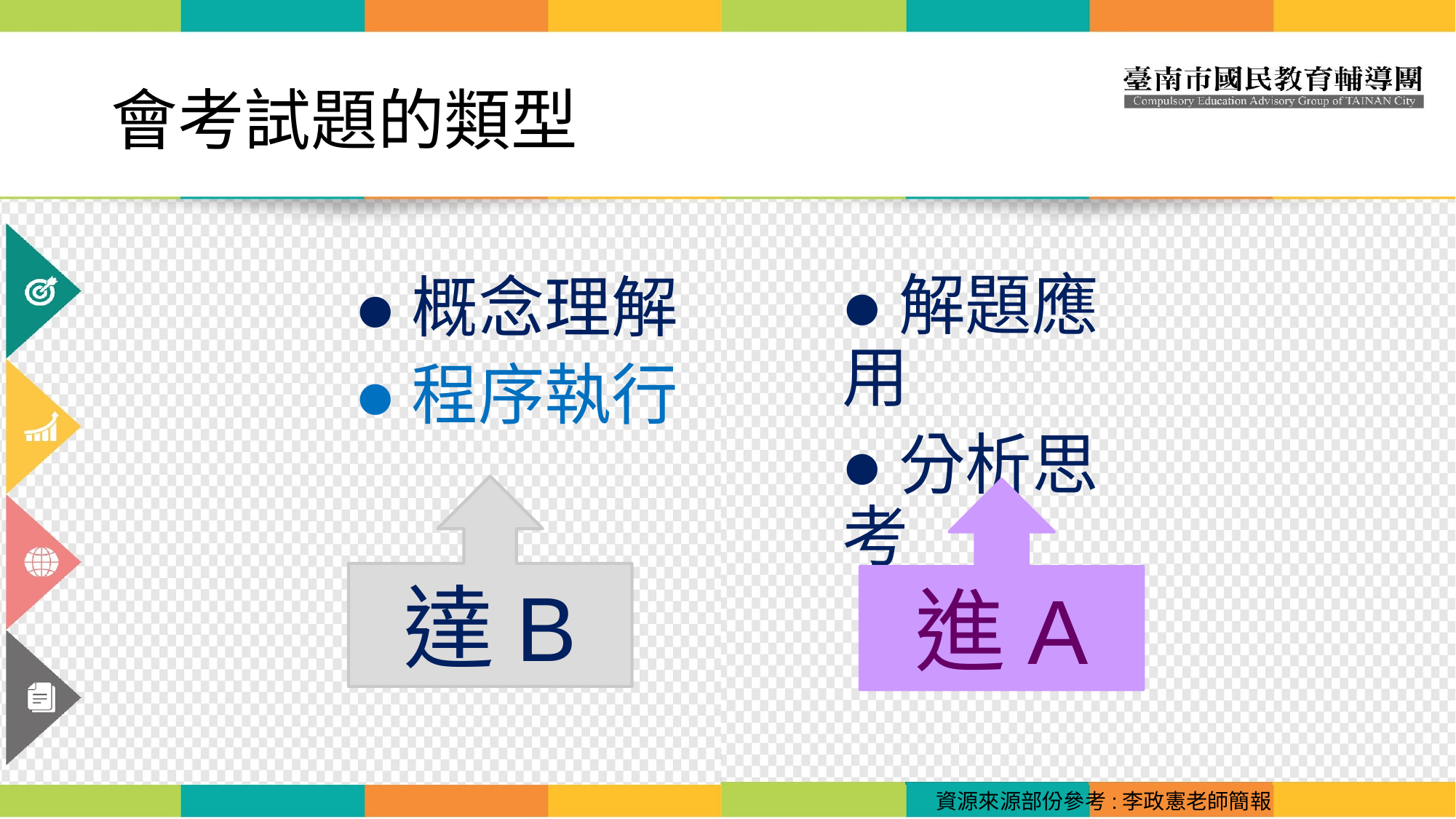

# 會考試題的類型
●解題應用
●分析思考
●概念理解
●程序執行
達B
進A
資源來源部份參考:李政憲老師簡報